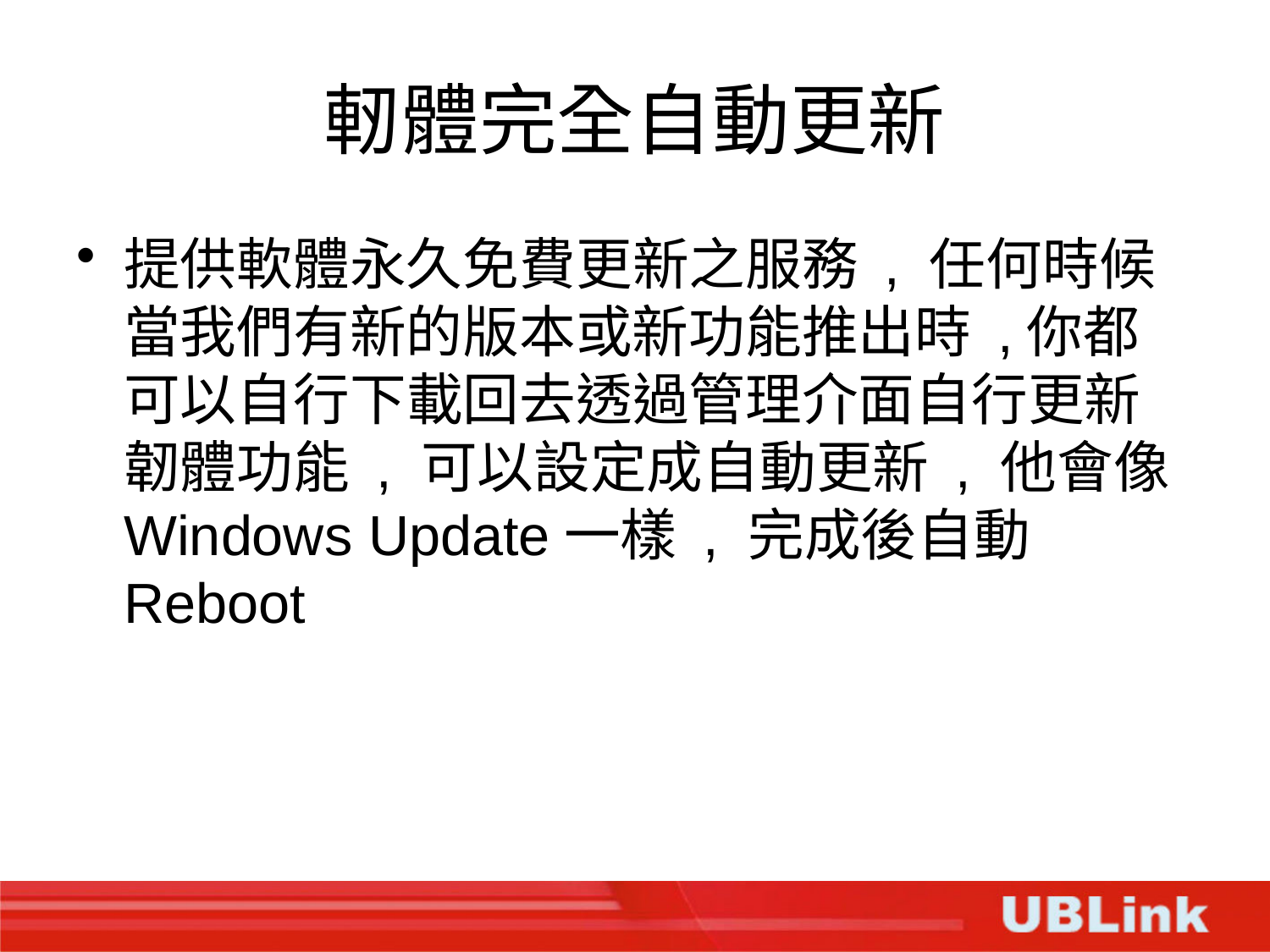

# 軔體完全自動更新
提供軟體永久免費更新之服務 , 任何時候當我們有新的版本或新功能推出時 ,你都可以自行下載回去透過管理介面自行更新韌體功能 , 可以設定成自動更新 , 他會像Windows Update一樣 , 完成後自動Reboot